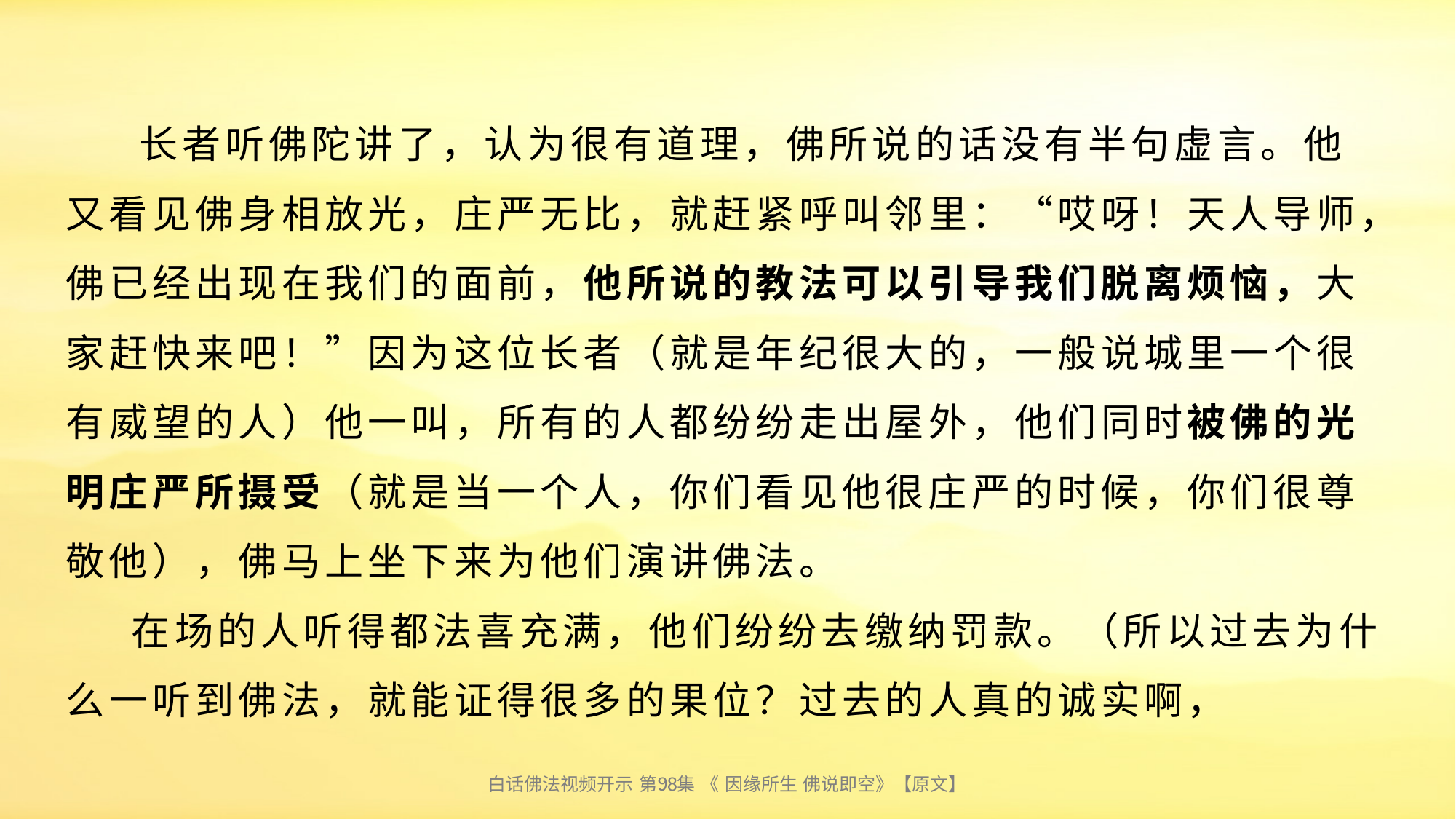

# 长者听佛陀讲了，认为很有道理，佛所说的话没有半句虚言。他又看见佛身相放光，庄严无比，就赶紧呼叫邻里：“哎呀！天人导师，佛已经出现在我们的面前，他所说的教法可以引导我们脱离烦恼，大家赶快来吧！”因为这位长者（就是年纪很大的，一般说城里一个很有威望的人）他一叫，所有的人都纷纷走出屋外，他们同时被佛的光明庄严所摄受（就是当一个人，你们看见他很庄严的时候，你们很尊敬他），佛马上坐下来为他们演讲佛法。 在场的人听得都法喜充满，他们纷纷去缴纳罚款。（所以过去为什么一听到佛法，就能证得很多的果位？过去的人真的诚实啊，
白话佛法视频开示 第98集 《 因缘所生 佛说即空》【原文】